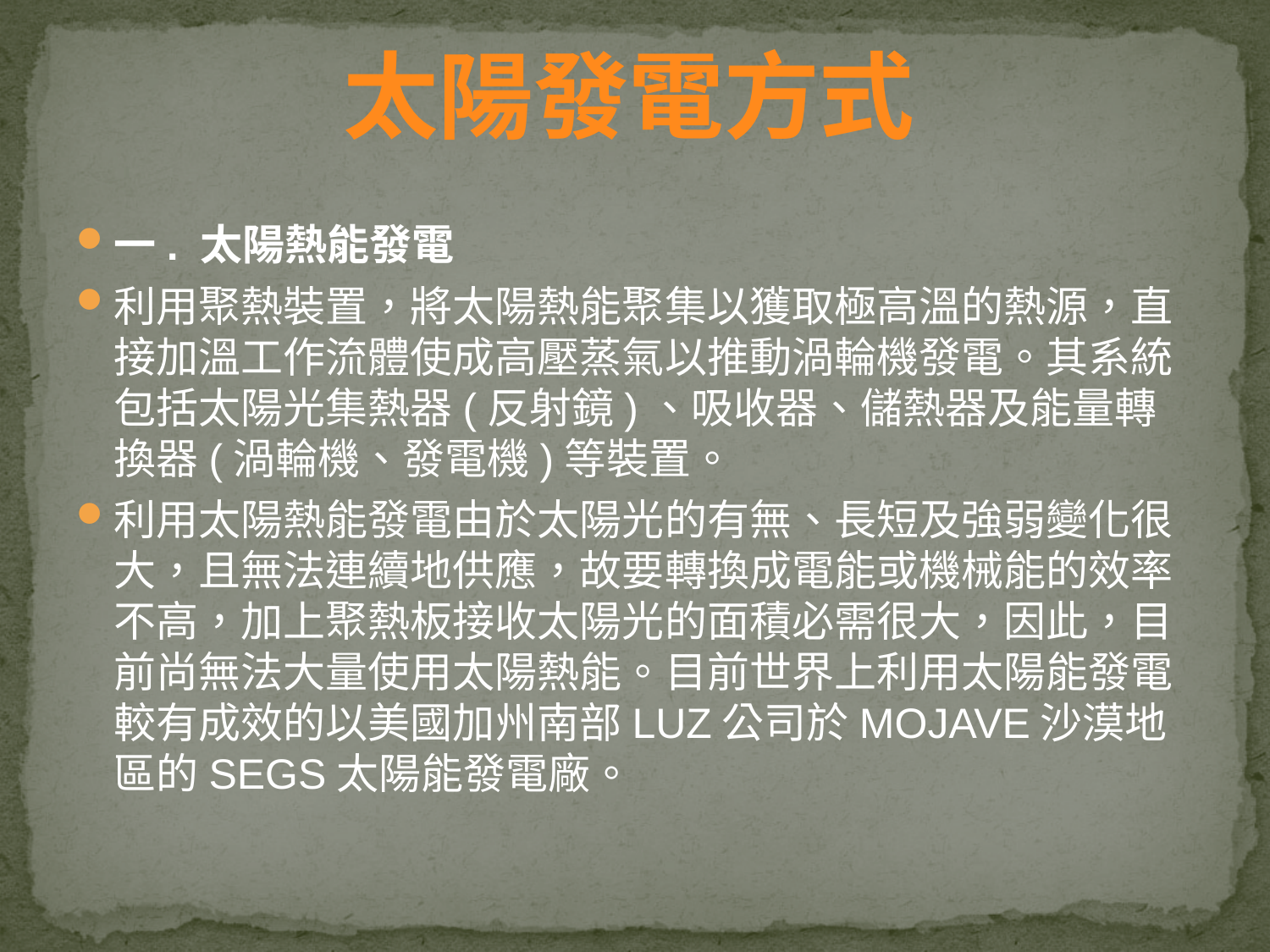

太陽發電方式
一. 太陽熱能發電
利用聚熱裝置，將太陽熱能聚集以獲取極高溫的熱源，直接加溫工作流體使成高壓蒸氣以推動渦輪機發電。其系統包括太陽光集熱器(反射鏡)、吸收器、儲熱器及能量轉換器(渦輪機、發電機)等裝置。
利用太陽熱能發電由於太陽光的有無、長短及強弱變化很大，且無法連續地供應，故要轉換成電能或機械能的效率不高，加上聚熱板接收太陽光的面積必需很大，因此，目前尚無法大量使用太陽熱能。目前世界上利用太陽能發電較有成效的以美國加州南部LUZ公司於MOJAVE沙漠地區的SEGS太陽能發電廠。